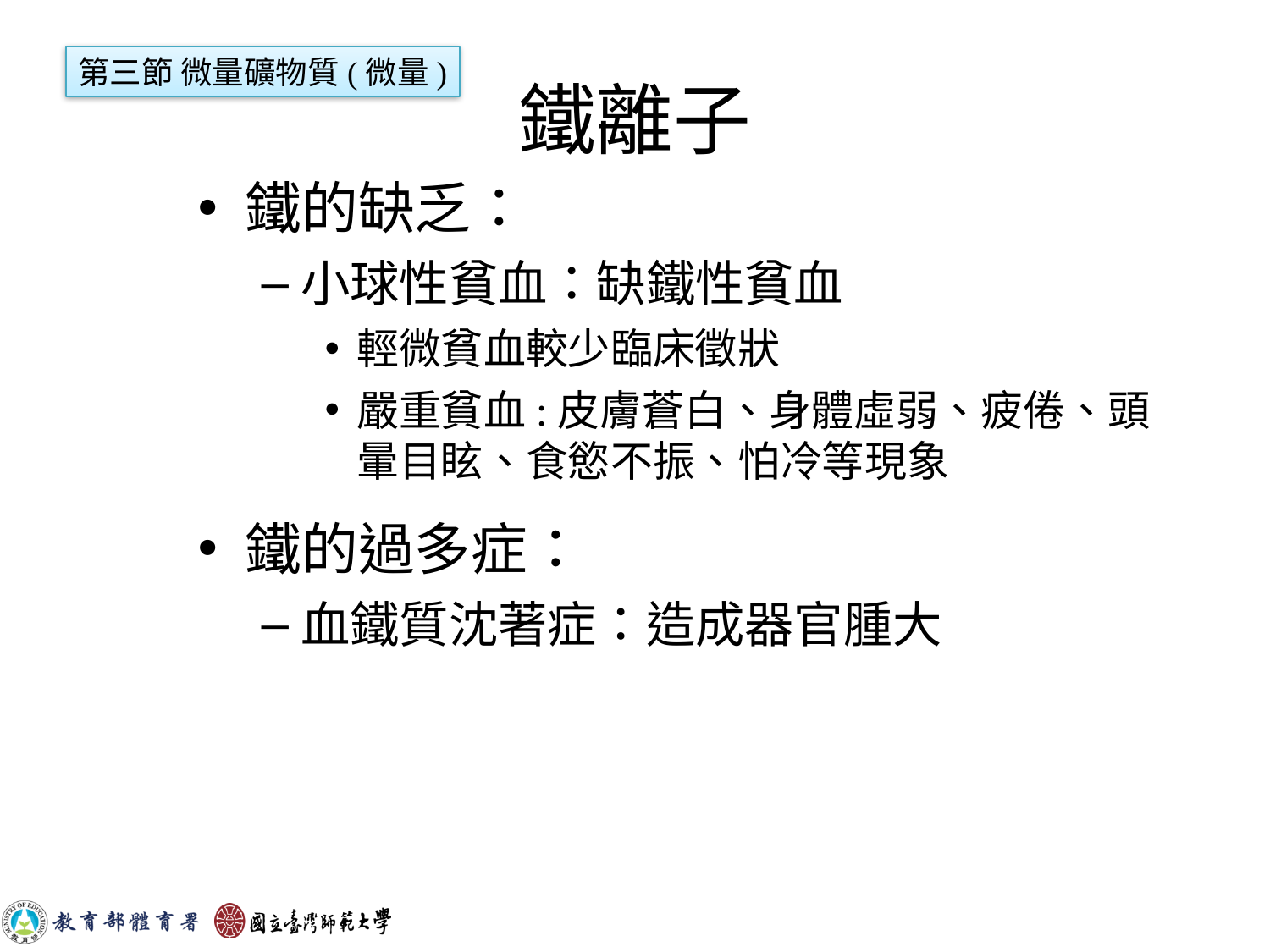

# 鐵離子
第三節 微量礦物質(微量)
鐵的缺乏：
小球性貧血：缺鐵性貧血
輕微貧血較少臨床徵狀
嚴重貧血:皮膚蒼白、身體虛弱、疲倦、頭暈目眩、食慾不振、怕冷等現象
鐵的過多症：
血鐵質沈著症：造成器官腫大